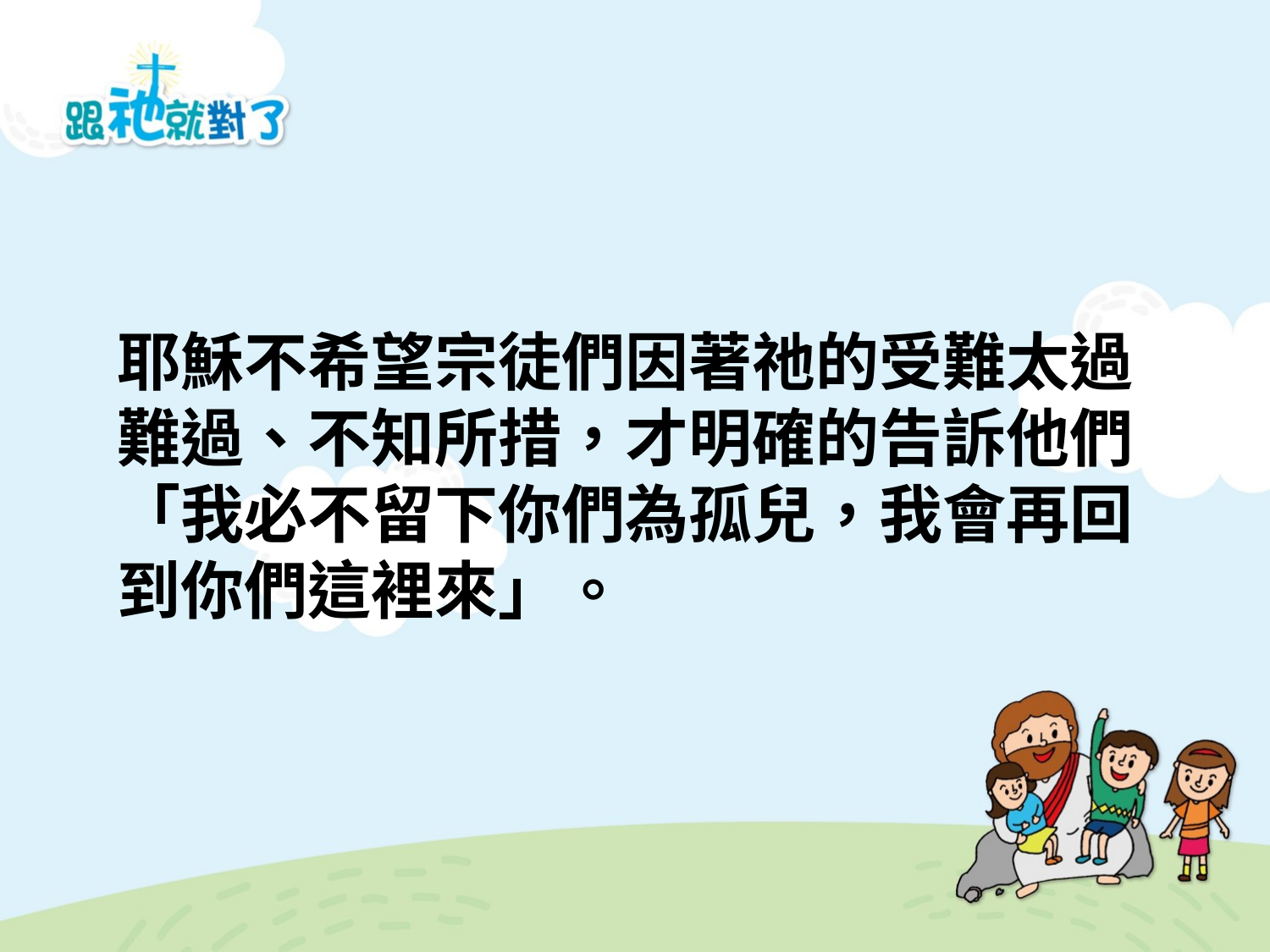

耶穌不希望宗徒們因著祂的受難太過難過、不知所措，才明確的告訴他們「我必不留下你們為孤兒，我會再回到你們這裡來」。